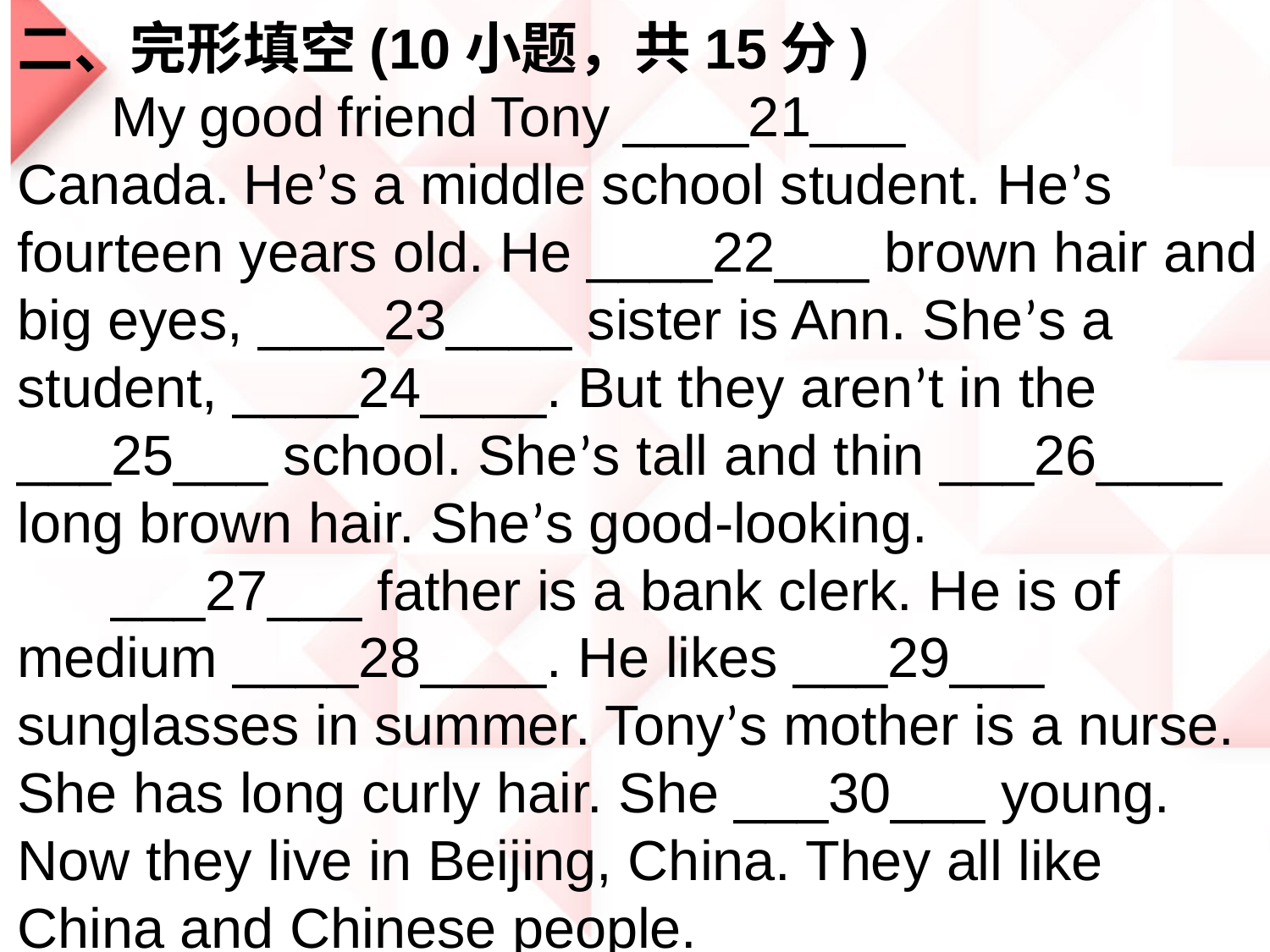

二、完形填空(10小题，共15分)
      My good friend Tony ____21___ Canada. He’s a middle school student. He’s fourteen years old. He ____22___ brown hair and big eyes, ____23____ sister is Ann. She’s a student, ____24____. But they aren’t in the ___25___ school. She’s tall and thin ___26____ long brown hair. She’s good-looking.
      ___27___ father is a bank clerk. He is of medium ____28____. He likes ___29___ sunglasses in summer. Tony’s mother is a nurse. She has long curly hair. She ___30___ young. Now they live in Beijing, China. They all like China and Chinese people.